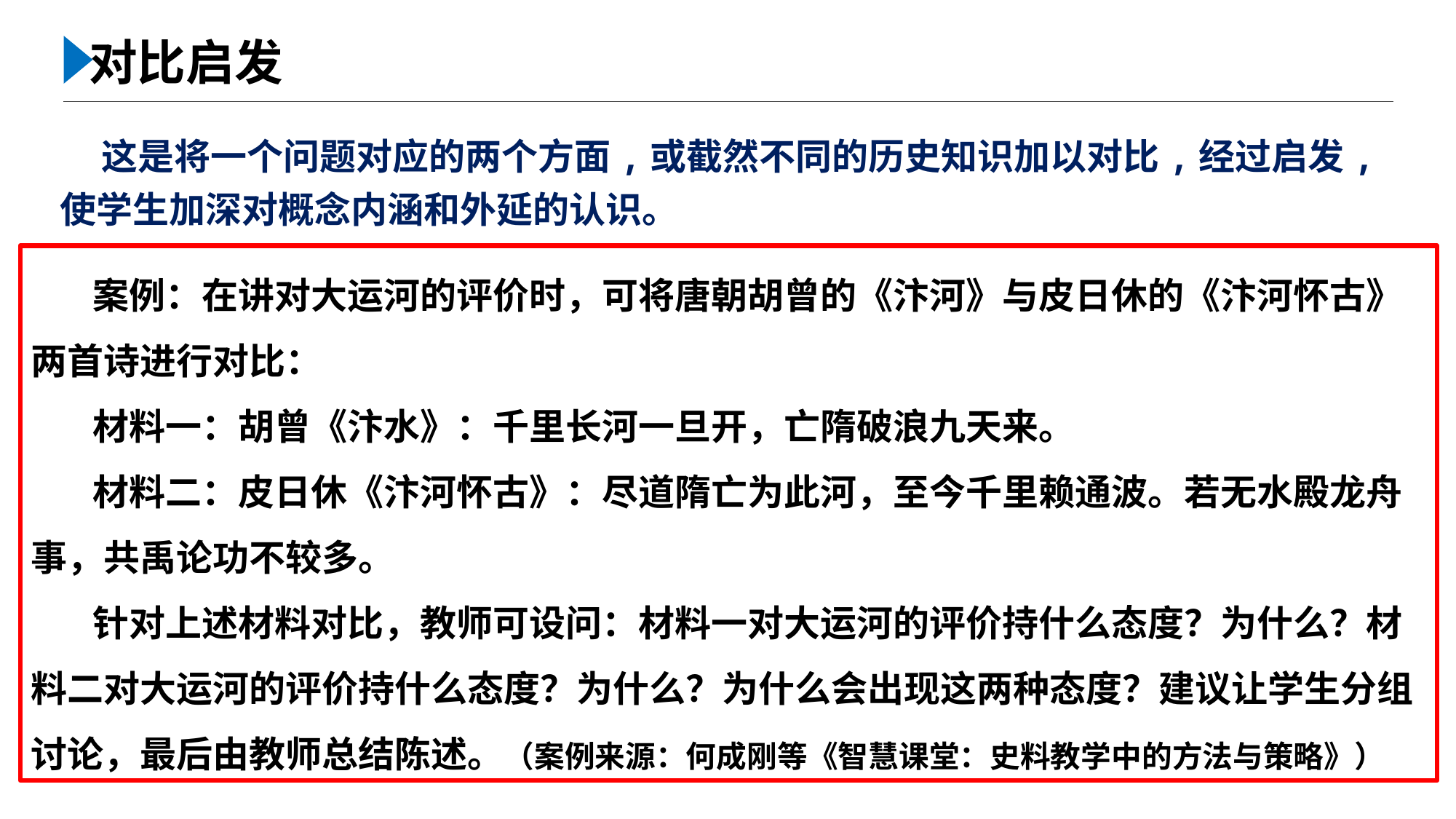

对比启发

    这是将一个问题对应的两个方面,或截然不同的历史知识加以对比,经过启发,使学生加深对概念内涵和外延的认识。
  案例：在讲对大运河的评价时，可将唐朝胡曾的《汴河》与皮日休的《汴河怀古》两首诗进行对比：
  材料一：胡曾《汴水》：千里长河一旦开，亡隋破浪九天来。
  材料二：皮日休《汴河怀古》：尽道隋亡为此河，至今千里赖通波。若无水殿龙舟事，共禹论功不较多。
  针对上述材料对比，教师可设问：材料一对大运河的评价持什么态度？为什么？材料二对大运河的评价持什么态度？为什么？为什么会出现这两种态度？建议让学生分组讨论，最后由教师总结陈述。（案例来源：何成刚等《智慧课堂：史料教学中的方法与策略》）